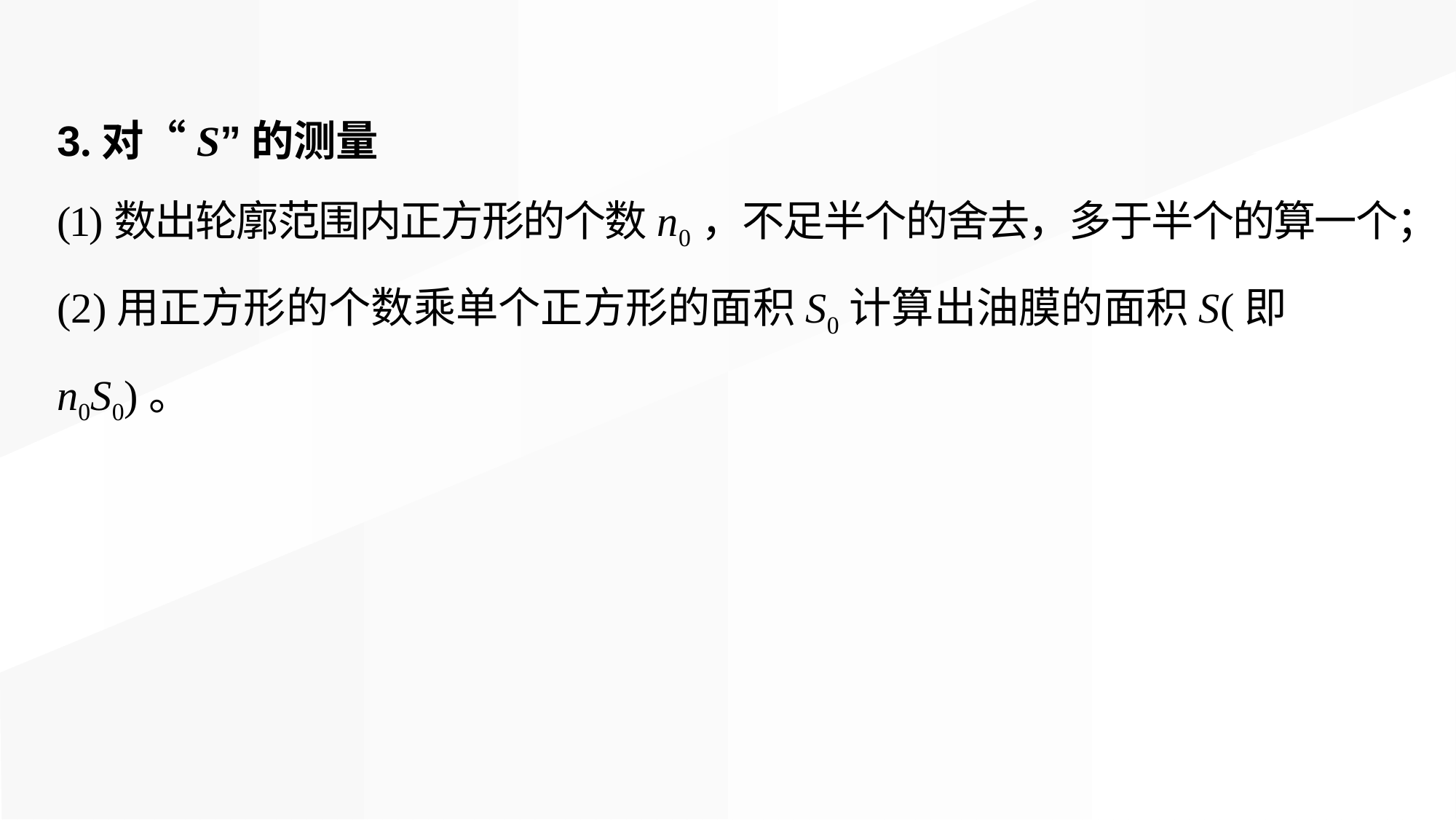

3.对“S”的测量
(1)数出轮廓范围内正方形的个数n0，不足半个的舍去，多于半个的算一个；
(2)用正方形的个数乘单个正方形的面积S0计算出油膜的面积S(即n0S0)。